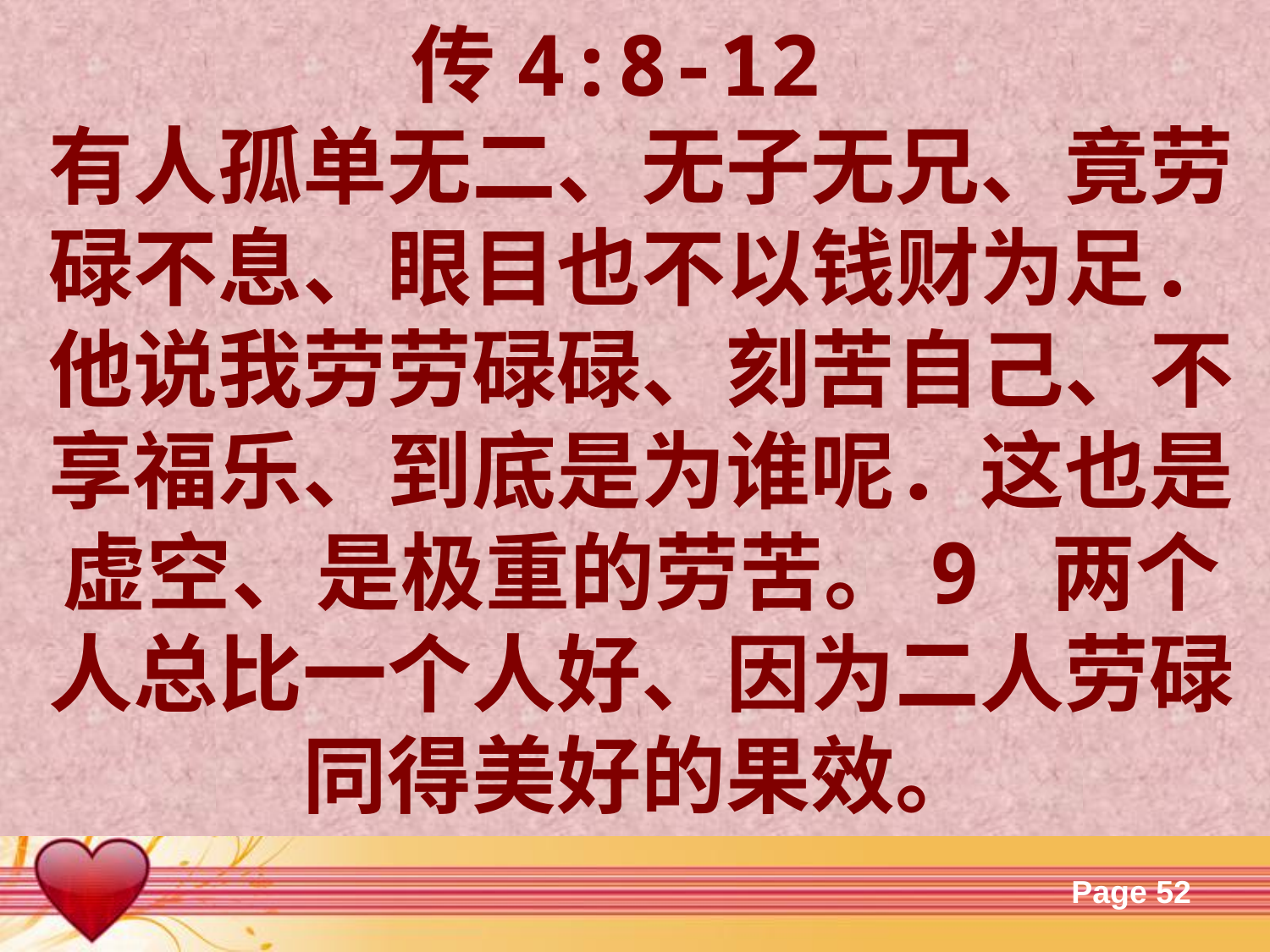

传4:8-12
有人孤单无二、无子无兄、竟劳碌不息、眼目也不以钱财为足．他说我劳劳碌碌、刻苦自己、不享福乐、到底是为谁呢．这也是虚空、是极重的劳苦。9 两个人总比一个人好、因为二人劳碌同得美好的果效。